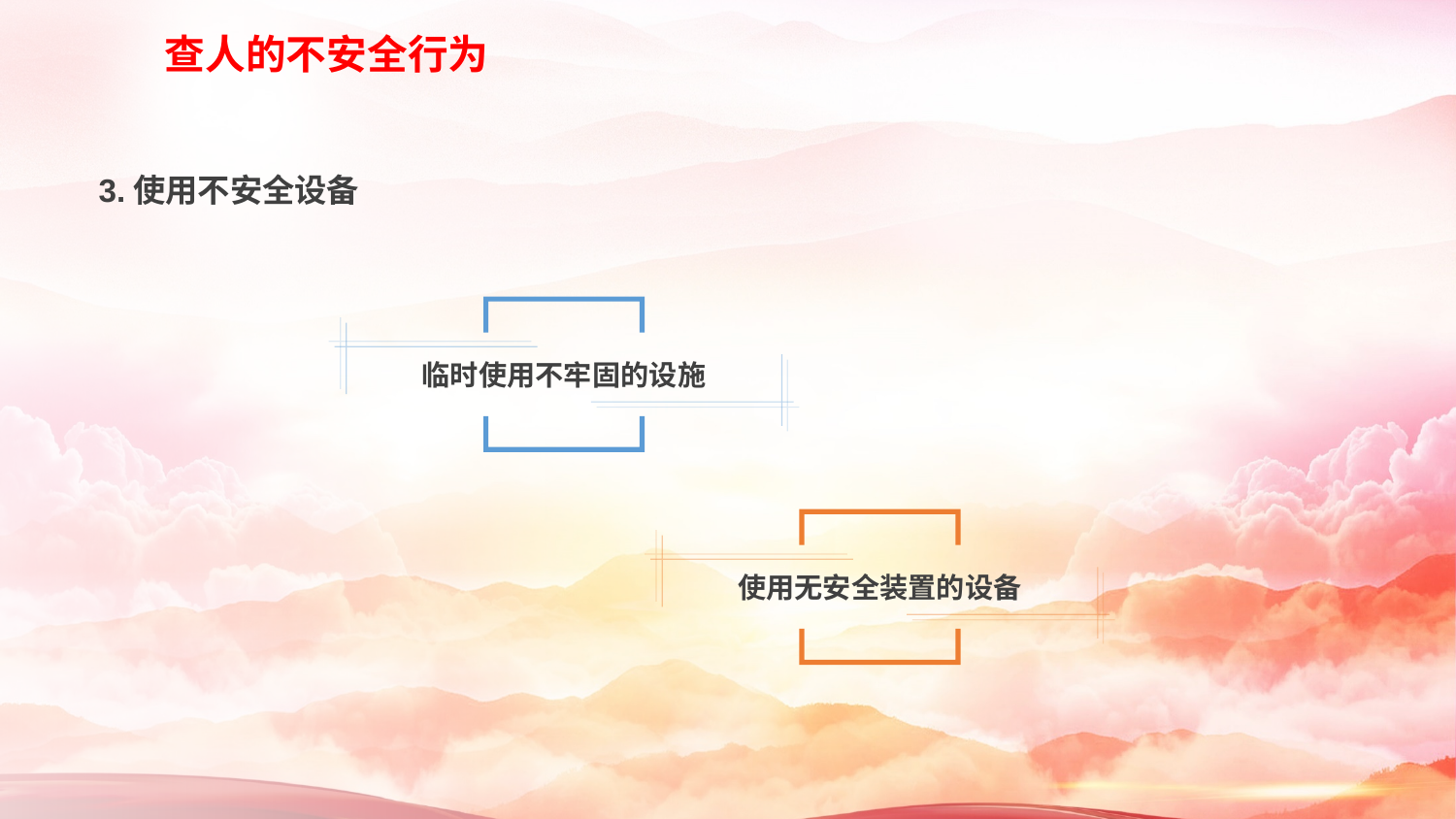

查人的不安全行为
3.使用不安全设备

临时使用不牢固的设施

使用无安全装置的设备